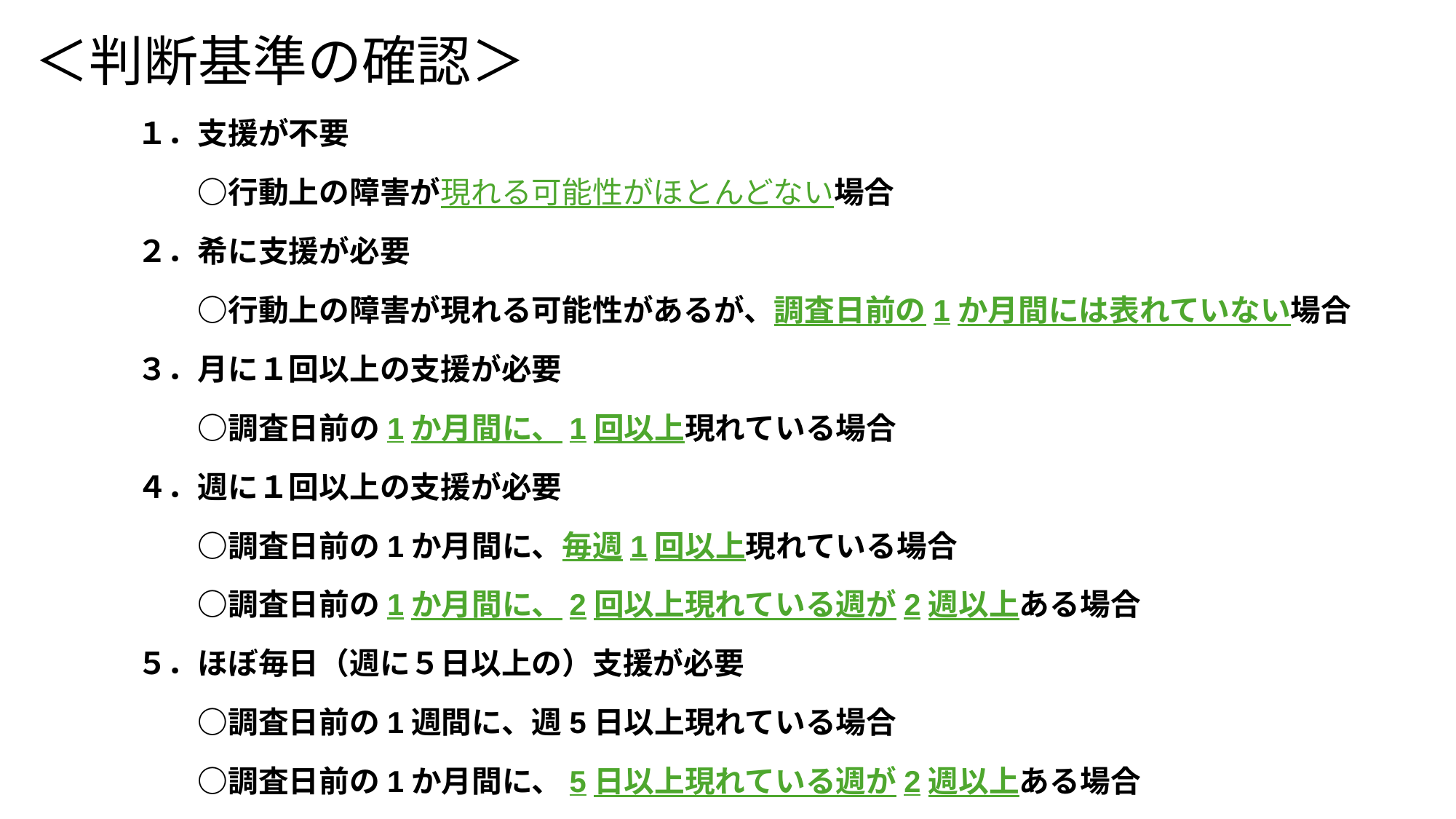

# ＜判断基準の確認＞
１．支援が不要
　　○行動上の障害が現れる可能性がほとんどない場合
２．希に支援が必要
　　○行動上の障害が現れる可能性があるが、調査日前の1か月間には表れていない場合
３．月に１回以上の支援が必要
　　○調査日前の1か月間に、1回以上現れている場合
４．週に１回以上の支援が必要
　　○調査日前の1か月間に、毎週1回以上現れている場合
　　○調査日前の1か月間に、2回以上現れている週が2週以上ある場合
５．ほぼ毎日（週に５日以上の）支援が必要
　　○調査日前の1週間に、週5日以上現れている場合
　　○調査日前の1か月間に、5日以上現れている週が2週以上ある場合